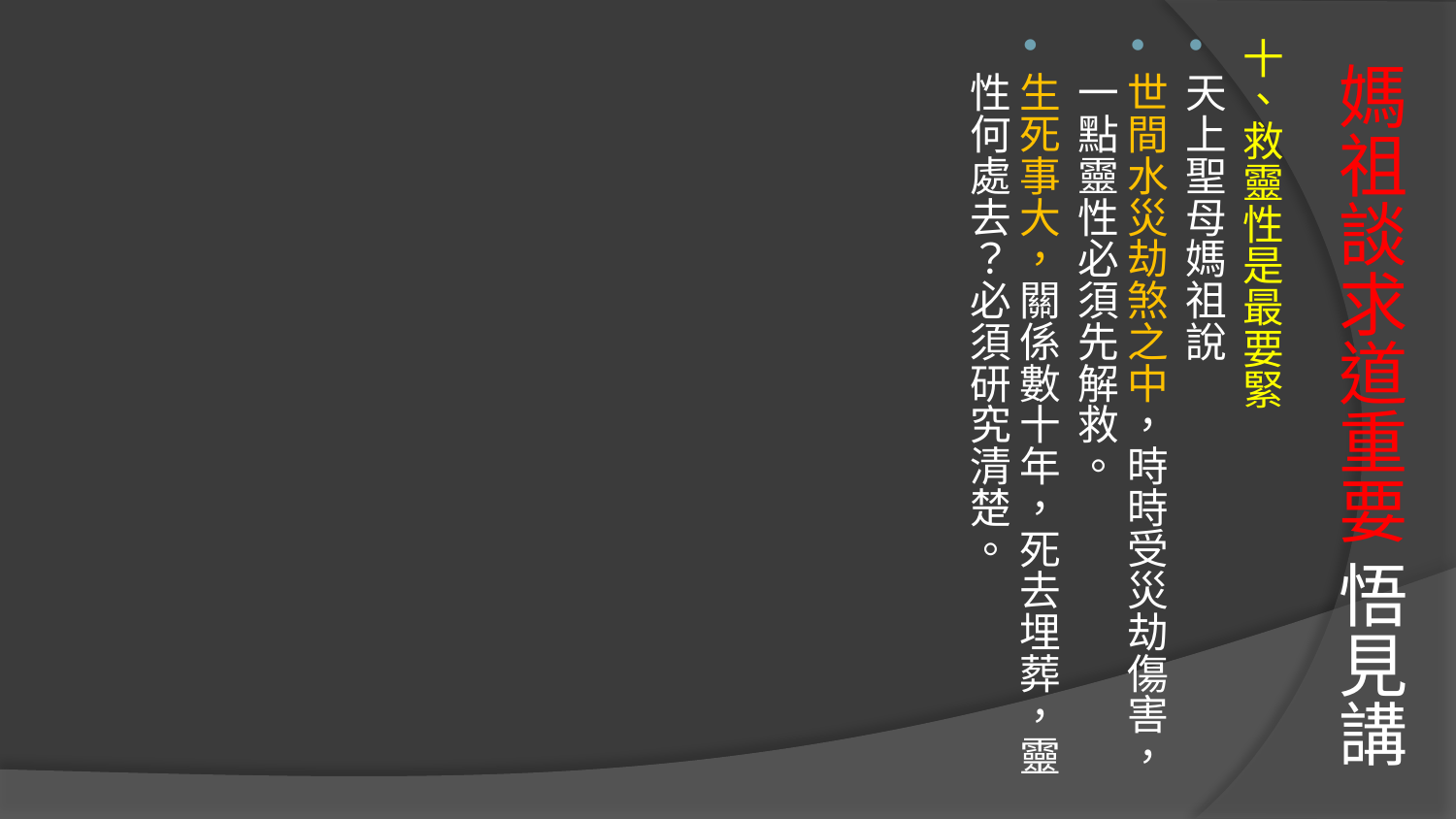

十、救靈性是最要緊
天上聖母媽祖說
世間水災劫煞之中，時時受災劫傷害，一點靈性必須先解救。
生死事大，關係數十年，死去埋葬，靈性何處去？必須研究清楚。

# 媽祖談求道重要 悟見講